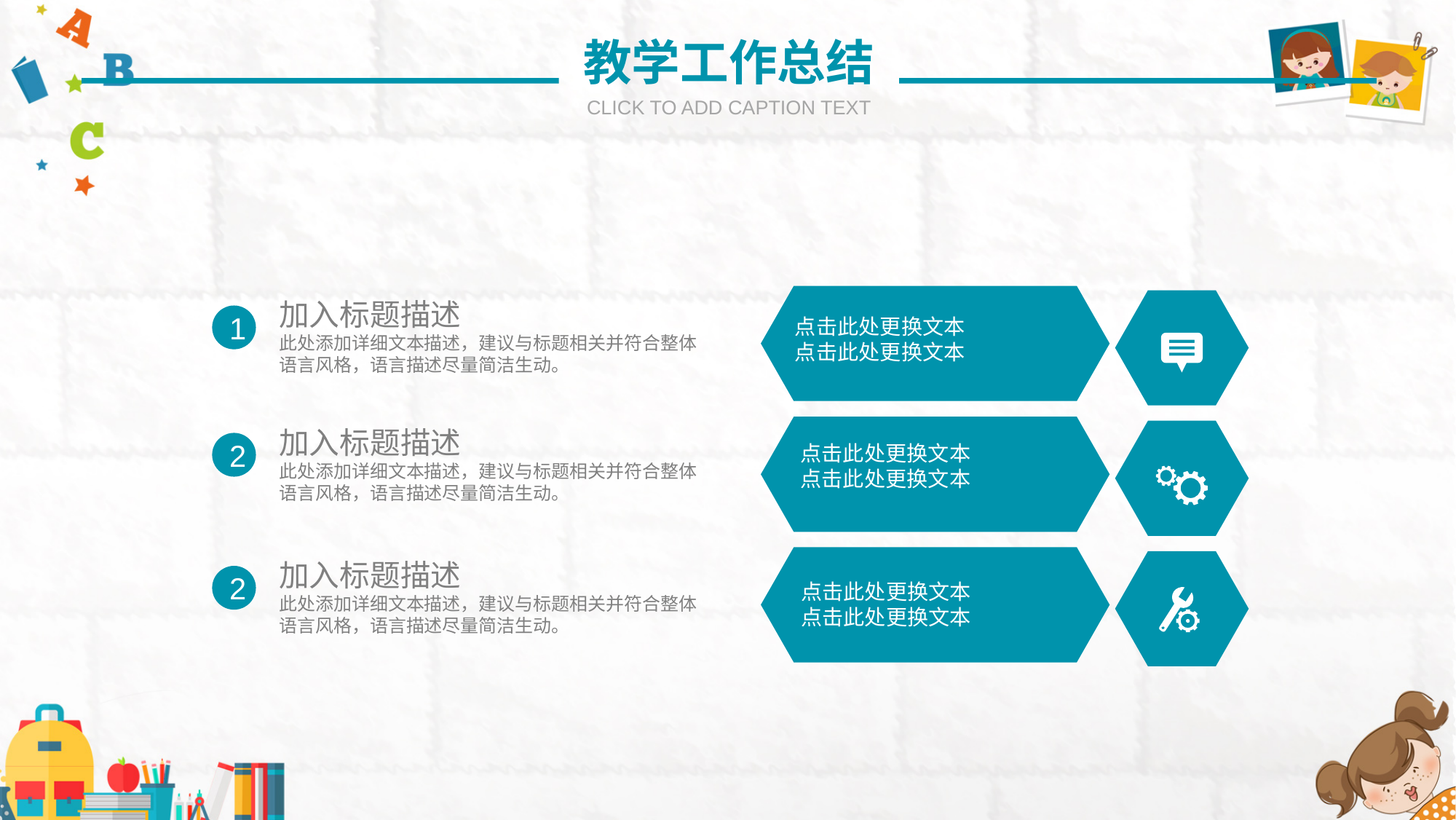

教学工作总结

CLICK TO ADD CAPTION TEXT

加入标题描述
此处添加详细文本描述，建议与标题相关并符合整体语言风格，语言描述尽量简洁生动。

1
点击此处更换文本
点击此处更换文本

加入标题描述
此处添加详细文本描述，建议与标题相关并符合整体语言风格，语言描述尽量简洁生动。

2
点击此处更换文本
点击此处更换文本

加入标题描述
此处添加详细文本描述，建议与标题相关并符合整体语言风格，语言描述尽量简洁生动。

2
点击此处更换文本
点击此处更换文本